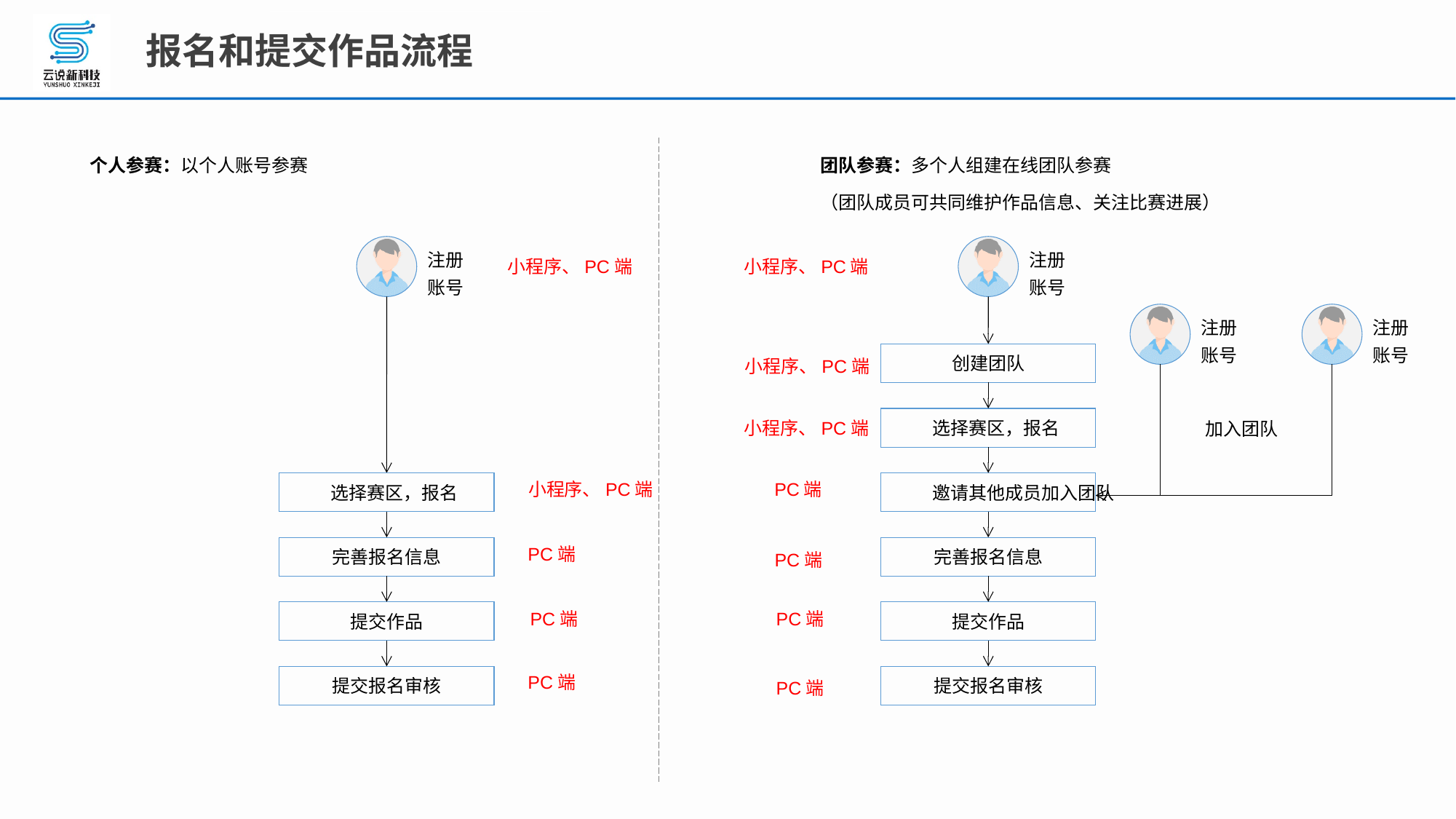

# 报名和提交作品流程
个人参赛：以个人账号参赛
团队参赛：多个人组建在线团队参赛
（团队成员可共同维护作品信息、关注比赛进展）

注册
账号

注册
账号
小程序、PC端
小程序、PC端

注册
账号

注册
账号
创建团队
小程序、PC端
加入团队
选择赛区，报名
小程序、PC端
PC端
选择赛区，报名
小程序、PC端
邀请其他成员加入团队
完善报名信息
PC端
完善报名信息
PC端
提交作品
PC端
提交作品
PC端
PC端
提交报名审核
提交报名审核
PC端